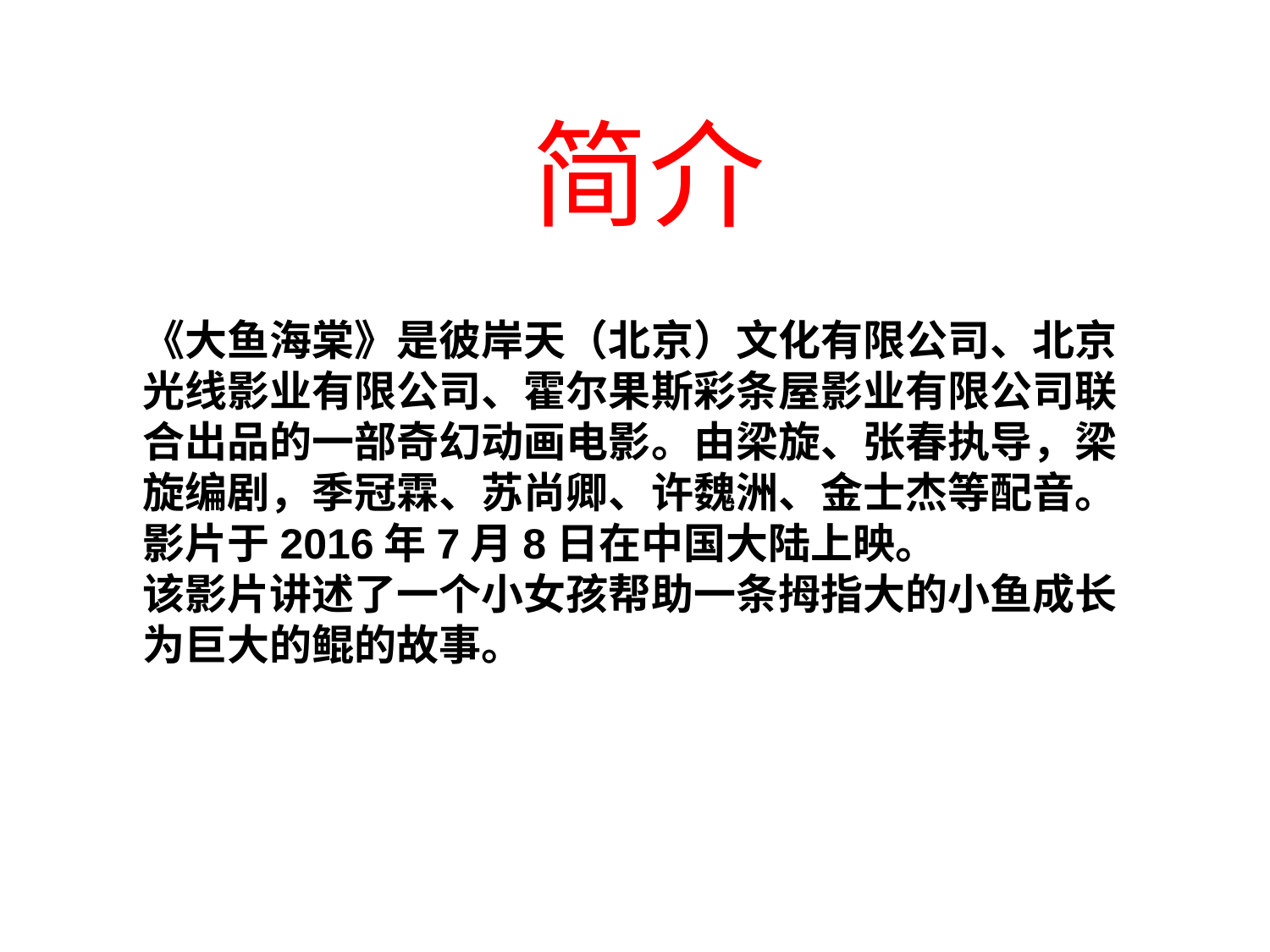

简介
#
《大鱼海棠》是彼岸天（北京）文化有限公司、北京光线影业有限公司、霍尔果斯彩条屋影业有限公司联合出品的一部奇幻动画电影。由梁旋、张春执导，梁旋编剧，季冠霖、苏尚卿、许魏洲、金士杰等配音。影片于2016年7月8日在中国大陆上映。
该影片讲述了一个小女孩帮助一条拇指大的小鱼成长为巨大的鲲的故事。